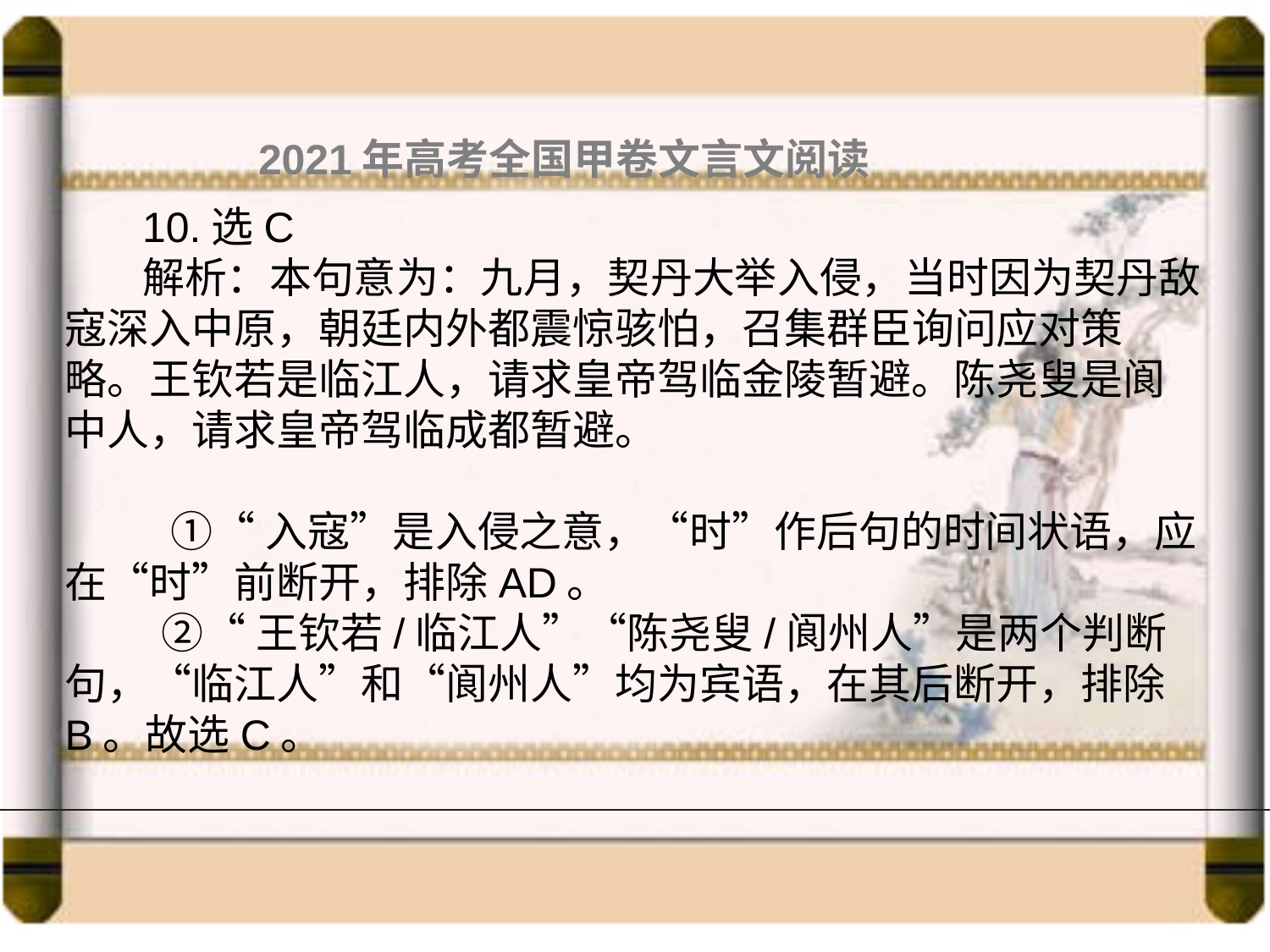

2021年高考全国甲卷文言文阅读
10.选C
解析：本句意为：九月，契丹大举入侵，当时因为契丹敌寇深入中原，朝廷内外都震惊骇怕，召集群臣询问应对策略。王钦若是临江人，请求皇帝驾临金陵暂避。陈尧叟是阆中人，请求皇帝驾临成都暂避。

   ①“入寇”是入侵之意，“时”作后句的时间状语，应在“时”前断开，排除AD。
  ②“王钦若/临江人”“陈尧叟/阆州人”是两个判断句，“临江人”和“阆州人”均为宾语，在其后断开，排除B。故选C。
20